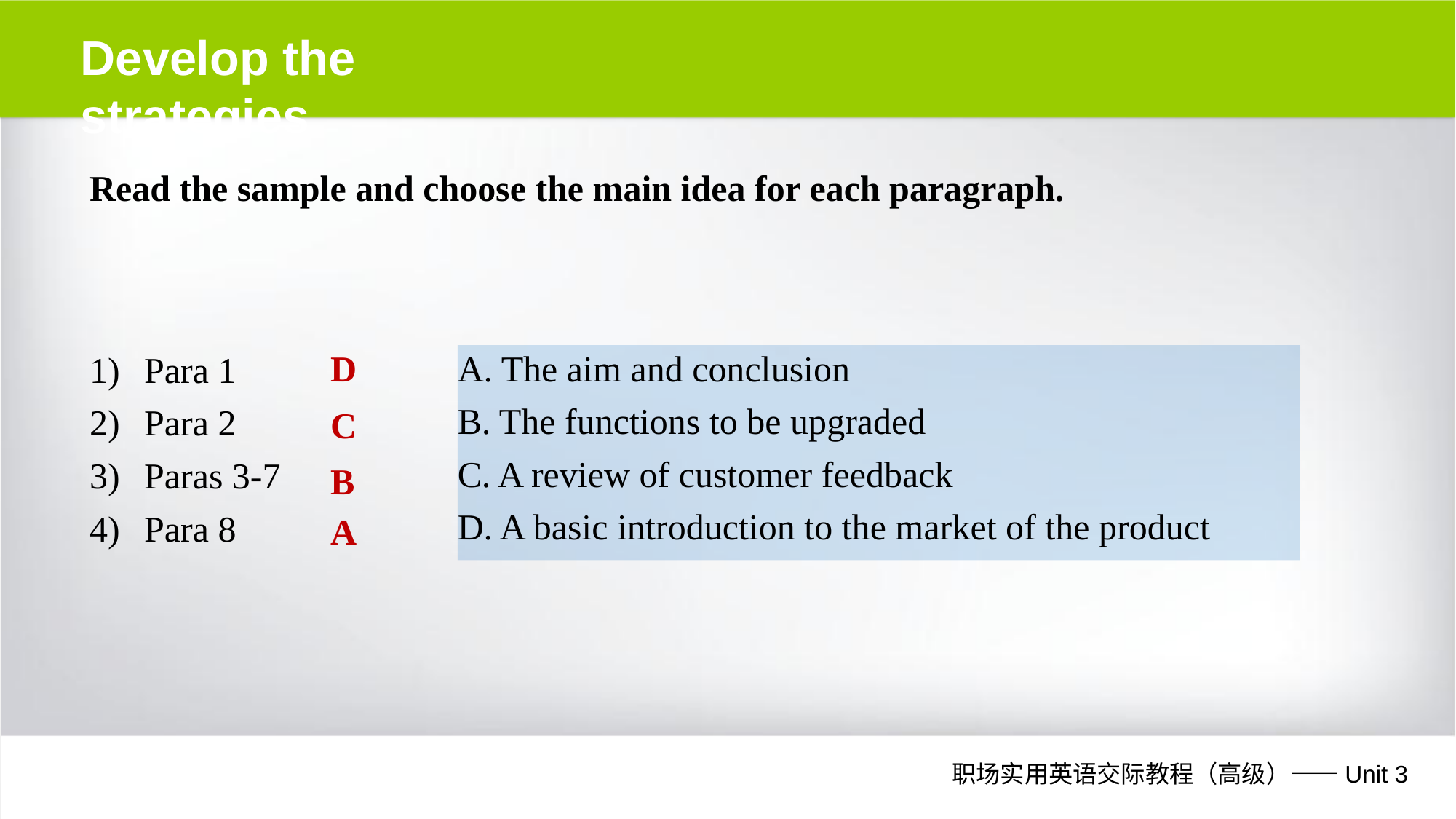

Develop the strategies
Read the sample and choose the main idea for each paragraph.
D
Para 1
Para 2
Paras 3-7
Para 8
A. The aim and conclusion
B. The functions to be upgraded
C. A review of customer feedback
D. A basic introduction to the market of the product
C
B
A
职场实用英语交际教程（高级）——Unit 3